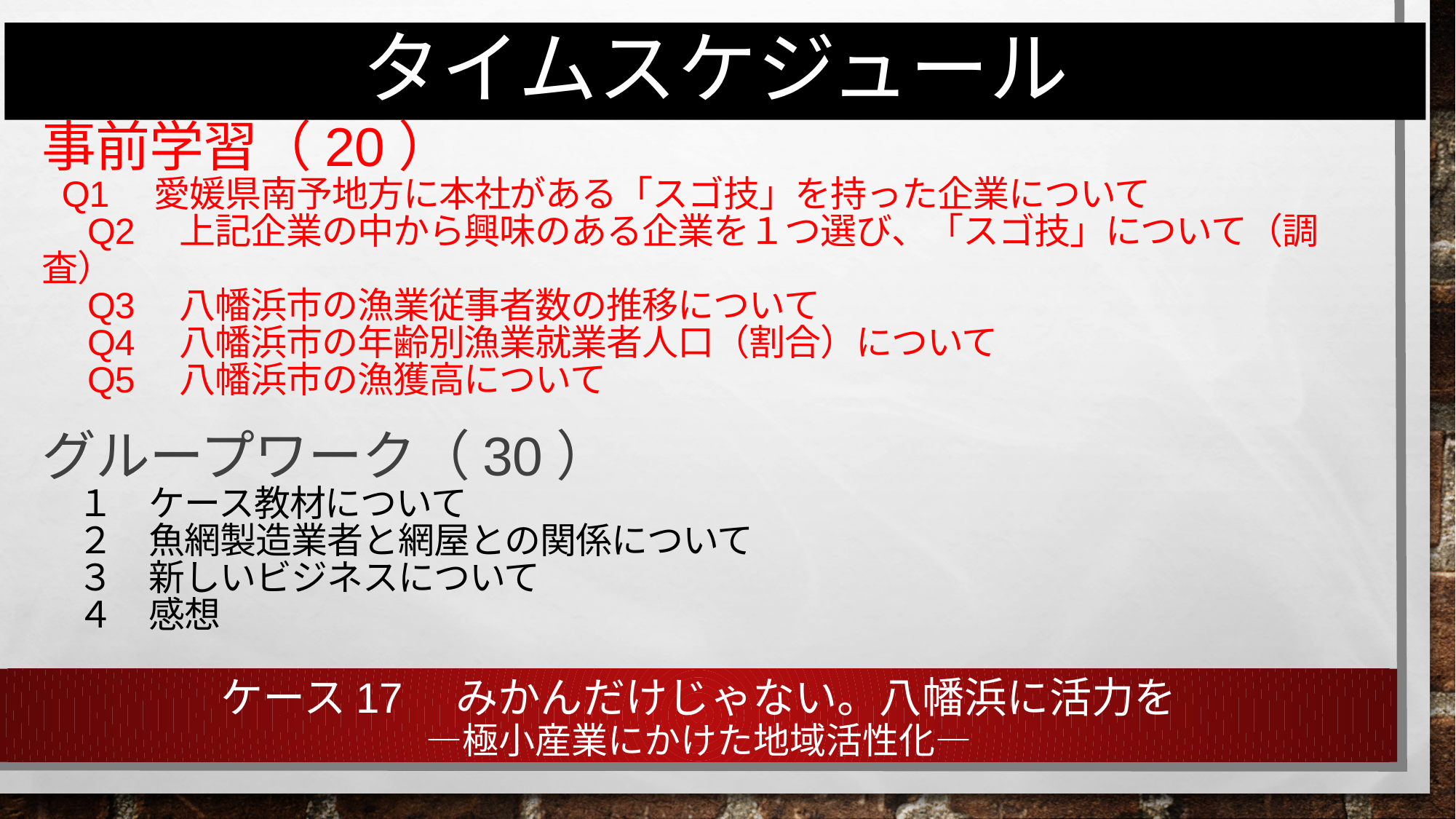

タイムスケジュール
事前学習（20）
  Q1　愛媛県南予地方に本社がある「スゴ技」を持った企業について
　Q2　上記企業の中から興味のある企業を１つ選び、「スゴ技」について（調査）
　Q3　八幡浜市の漁業従事者数の推移について
　Q4　八幡浜市の年齢別漁業就業者人口（割合）について
　Q5　八幡浜市の漁獲高について

グループワーク（30）
　１　ケース教材について
　２　魚網製造業者と網屋との関係について
　３　新しいビジネスについて
　４　感想
# ケース17　みかんだけじゃない。八幡浜に活力を ―極小産業にかけた地域活性化―